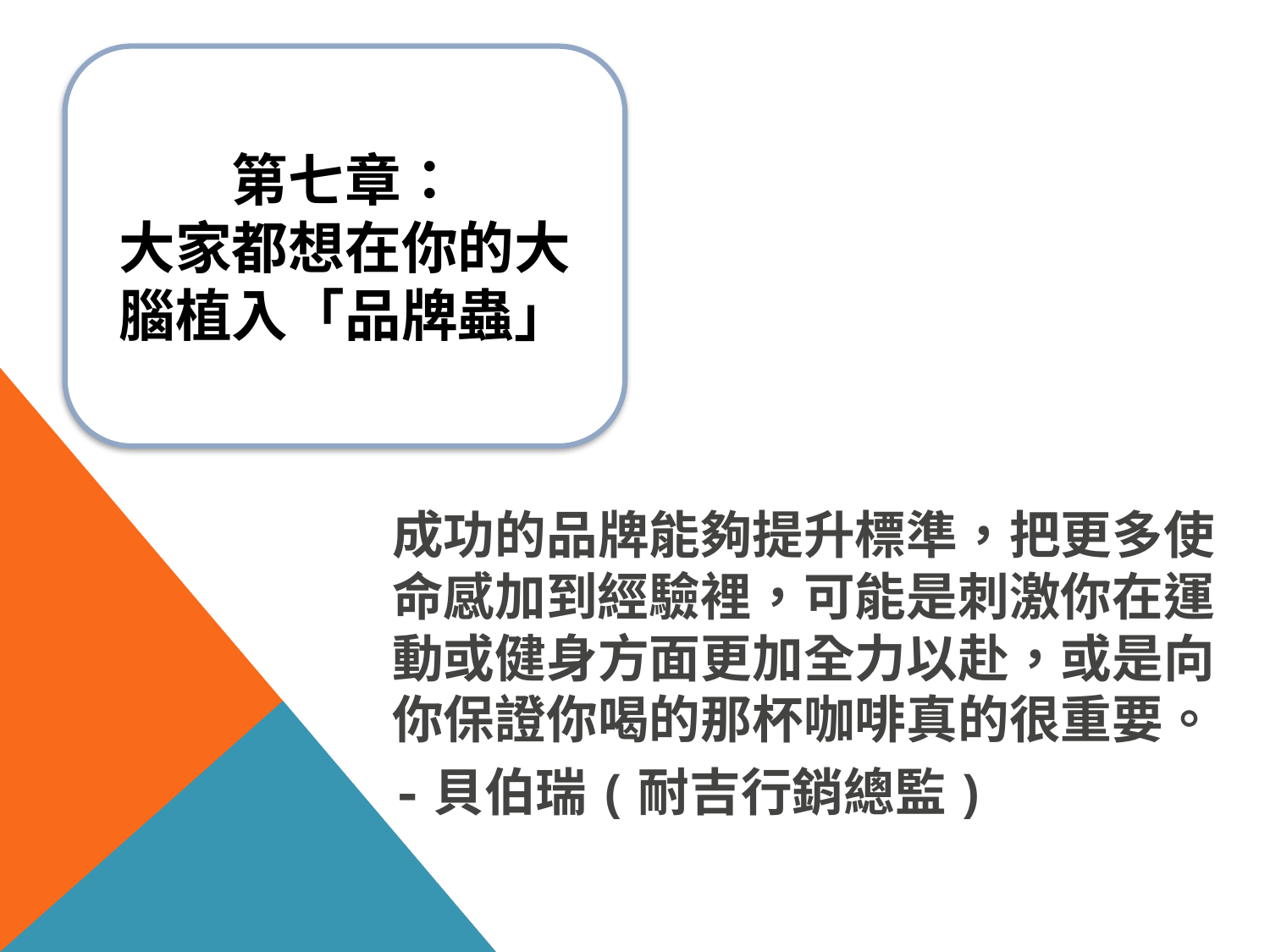

第七章：
大家都想在你的大腦植入「品牌蟲」
成功的品牌能夠提升標準，把更多使命感加到經驗裡，可能是刺激你在運動或健身方面更加全力以赴，或是向你保證你喝的那杯咖啡真的很重要。
-貝伯瑞(耐吉行銷總監)